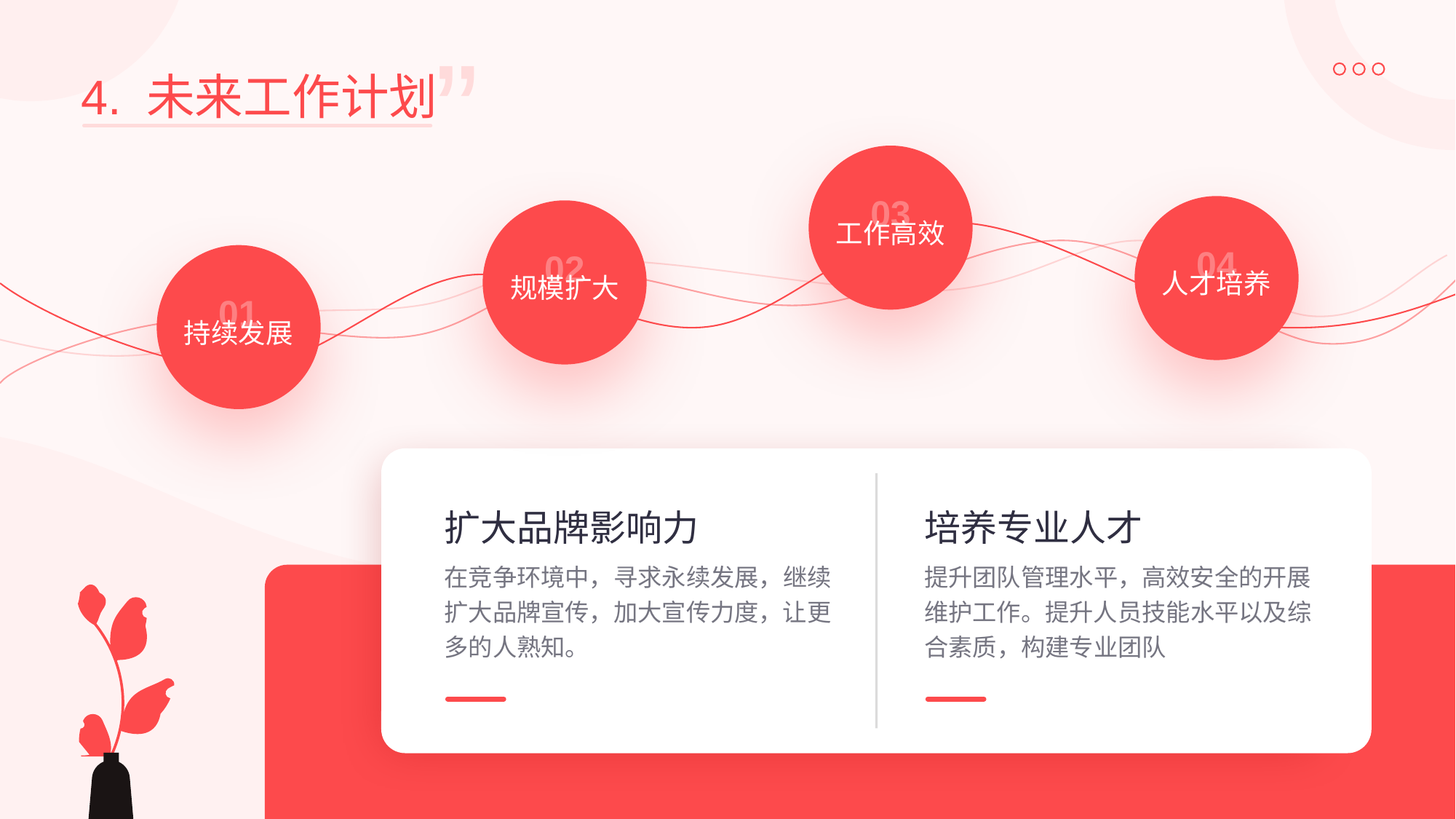

4. 未来工作计划

03

工作高效

04
02

人才培养
规模扩大
01
持续发展

扩大品牌影响力
培养专业人才
在竞争环境中，寻求永续发展，继续扩大品牌宣传，加大宣传力度，让更多的人熟知。
提升团队管理水平，高效安全的开展维护工作。提升人员技能水平以及综合素质，构建专业团队